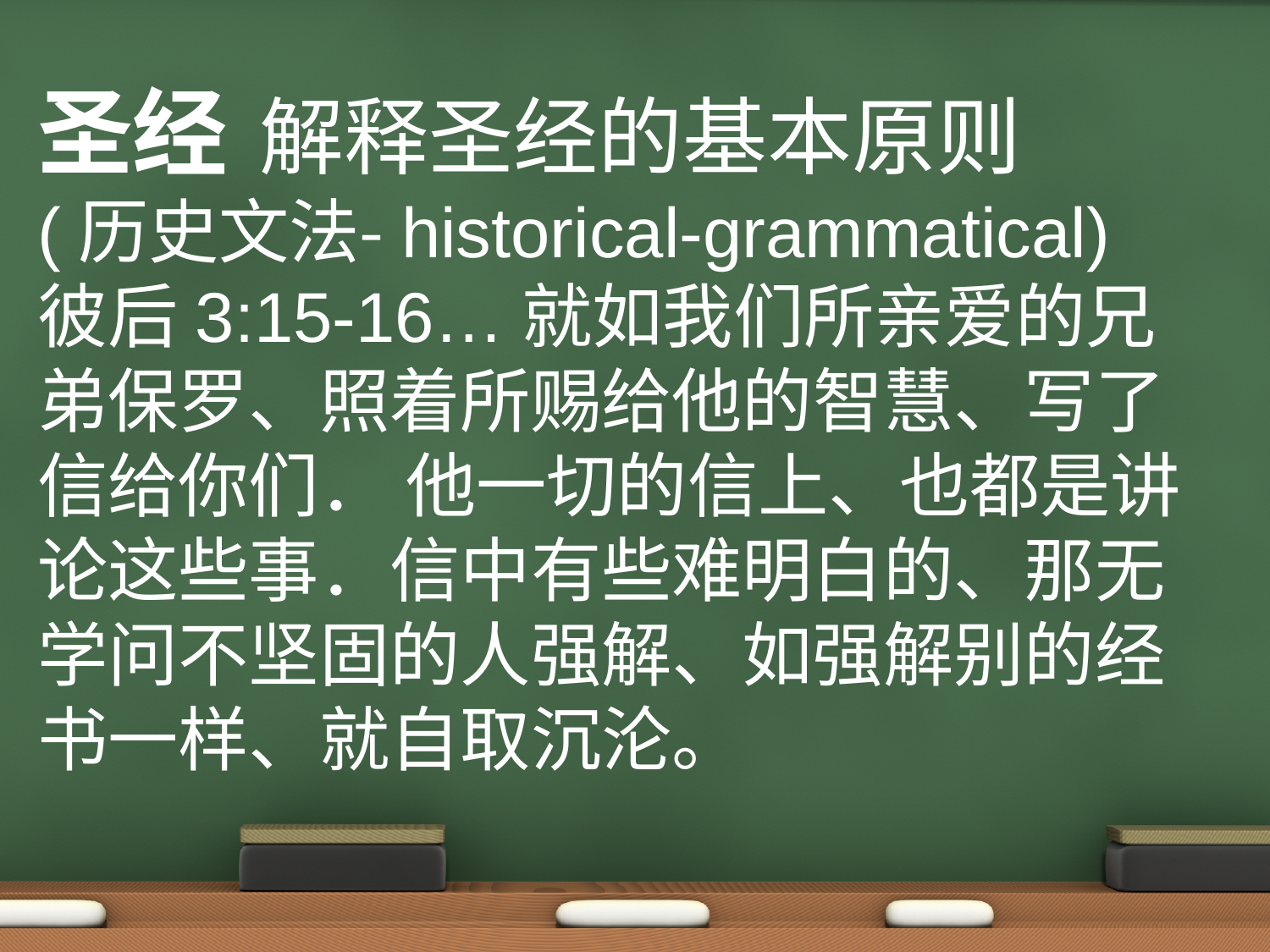

圣经  解释圣经的基本原则
(历史文法‑historical-grammatical)
彼后3:15-16…就如我们所亲爱的兄弟保罗、照着所赐给他的智慧、写了信给你们． 他一切的信上、也都是讲论这些事．信中有些难明白的、那无学问不坚固的人强解、如强解别的经书一样、就自取沉沦。